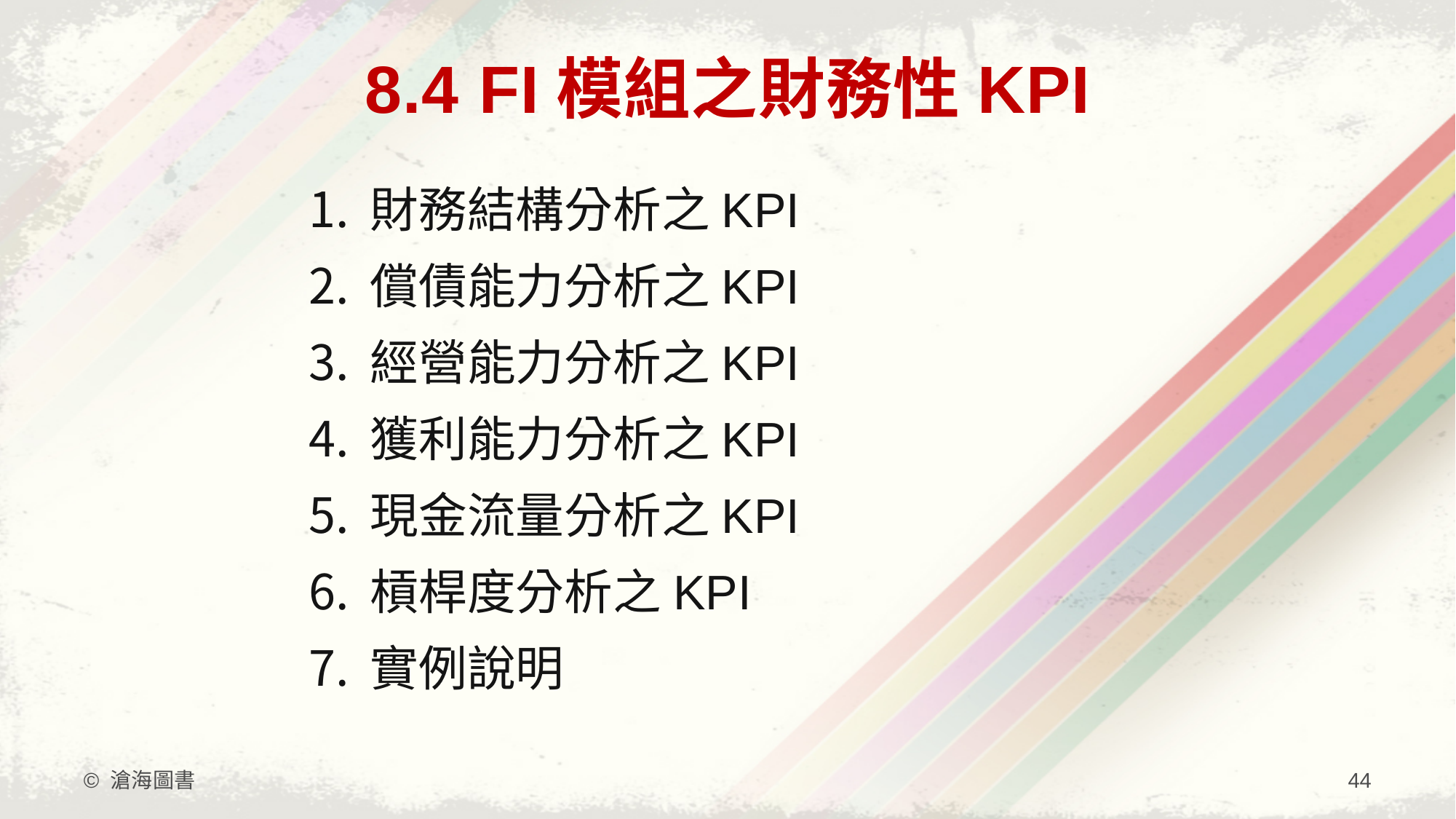

# 8.4 FI模組之財務性KPI
財務結構分析之KPI
償債能力分析之KPI
經營能力分析之KPI
獲利能力分析之KPI
現金流量分析之KPI
槓桿度分析之KPI
實例說明
© 滄海圖書
44